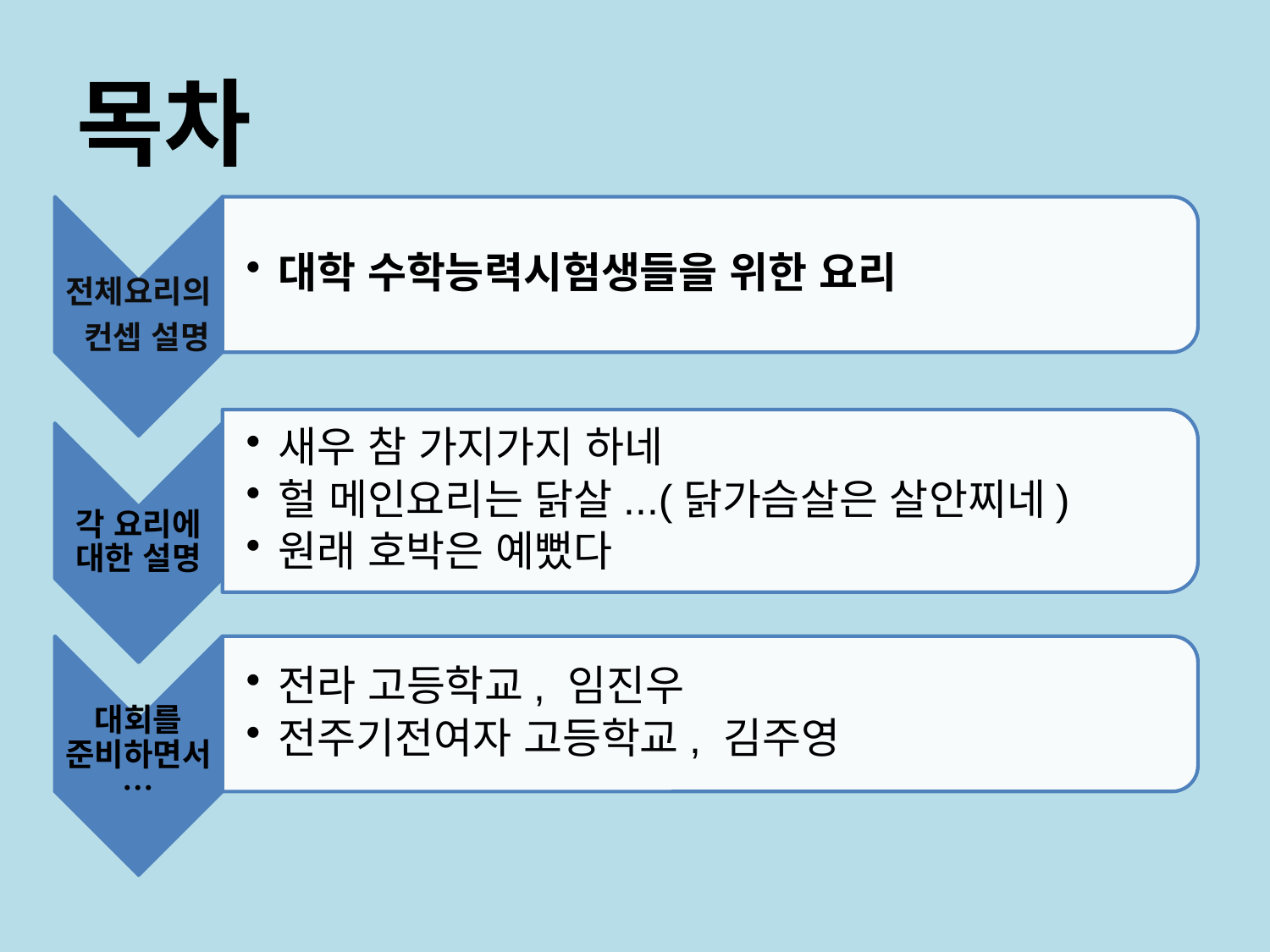

# 목차
전체요리의
 컨셉 설명
대학 수학능력시험생들을 위한 요리
각 요리에 대한 설명
새우 참 가지가지 하네
헐 메인요리는 닭살...(닭가슴살은 살안찌네)
원래 호박은 예뻤다
대회를 준비하면서…
전라 고등학교, 임진우
전주기전여자 고등학교, 김주영